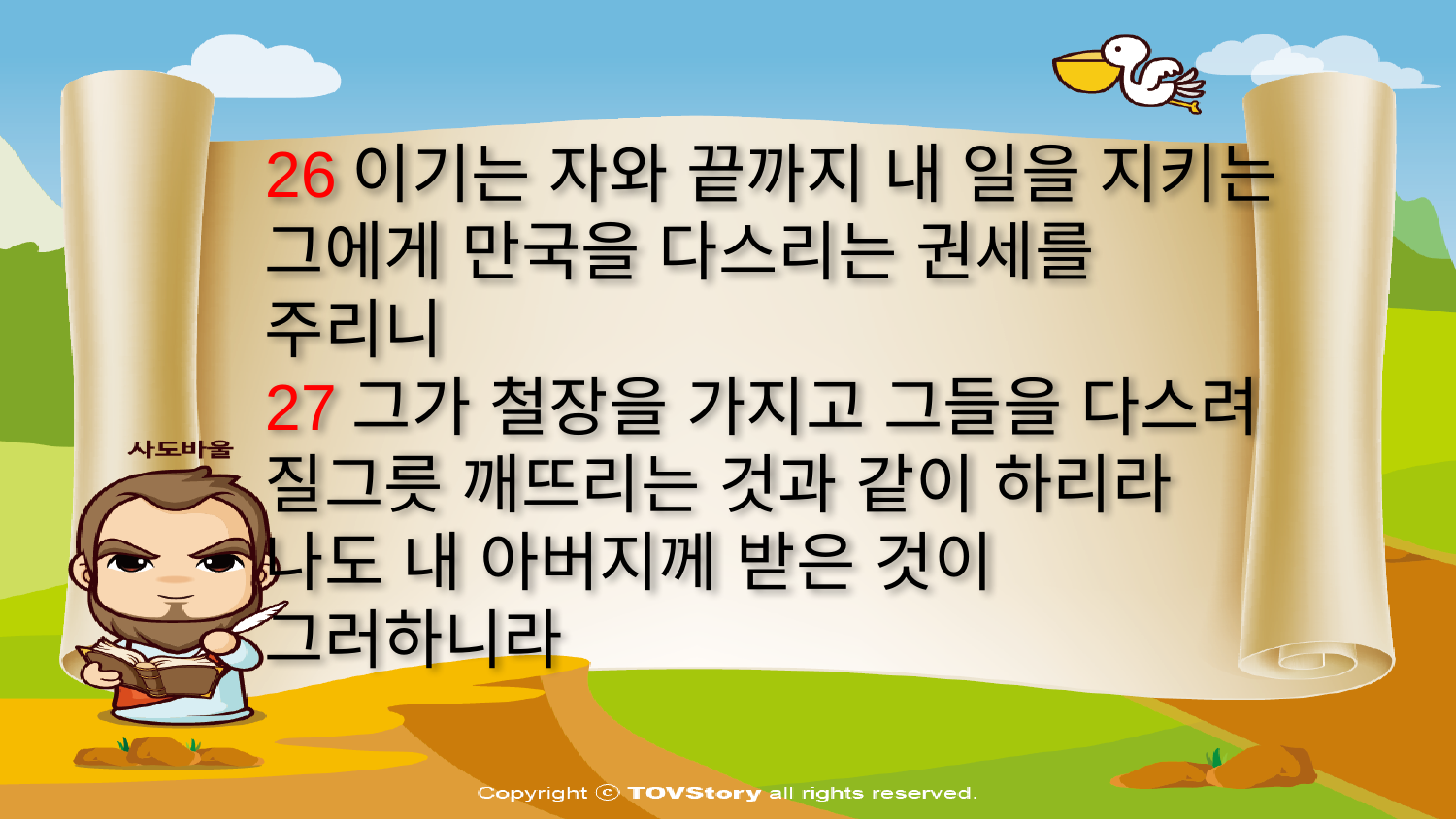

26이기는 자와 끝까지 내 일을 지키는 그에게 만국을 다스리는 권세를 주리니
27그가 철장을 가지고 그들을 다스려 질그릇 깨뜨리는 것과 같이 하리라 나도 내 아버지께 받은 것이 그러하니라